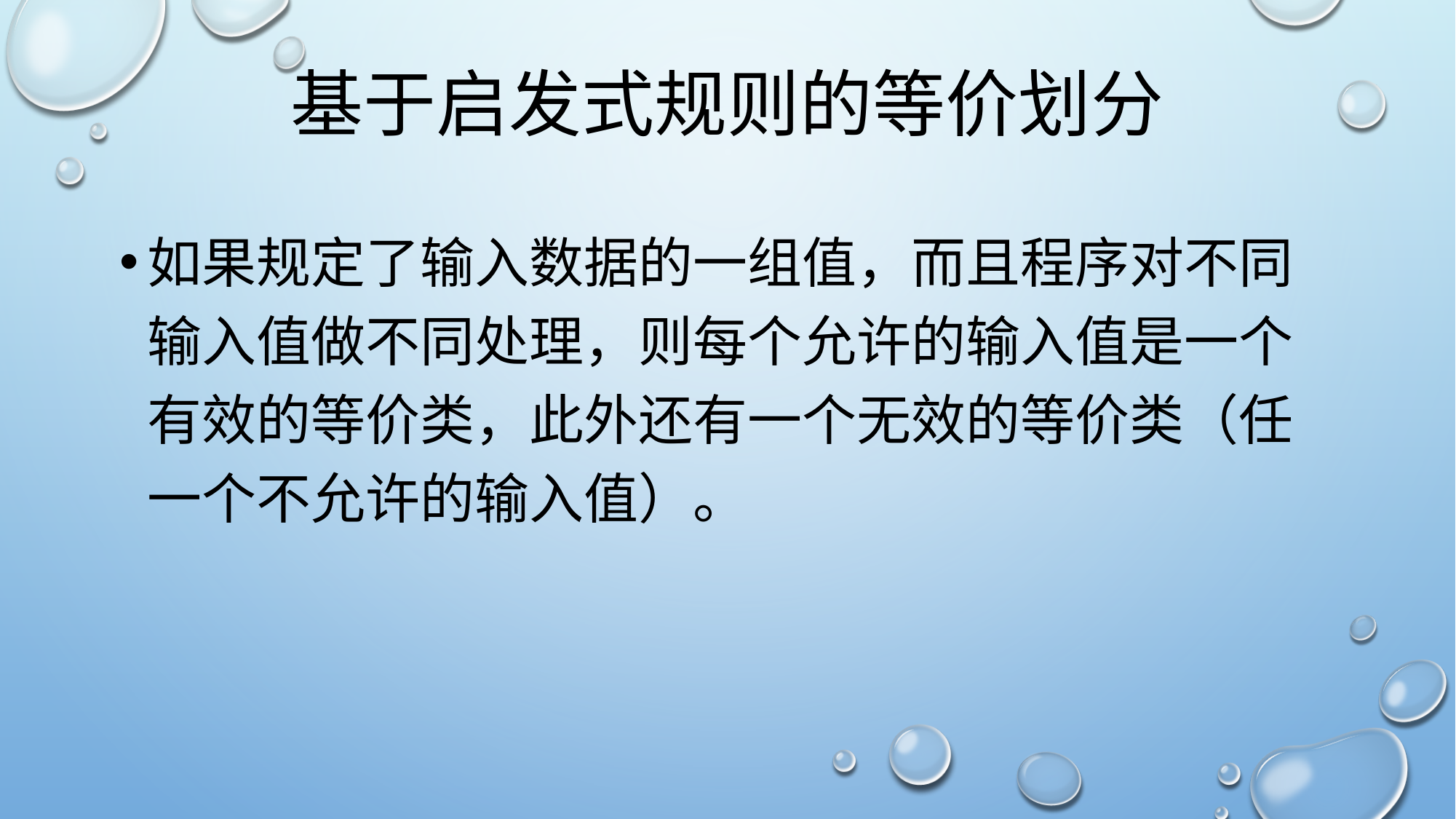

# 基于启发式规则的等价划分
如果规定了输入数据的一组值，而且程序对不同输入值做不同处理，则每个允许的输入值是一个有效的等价类，此外还有一个无效的等价类（任一个不允许的输入值）。